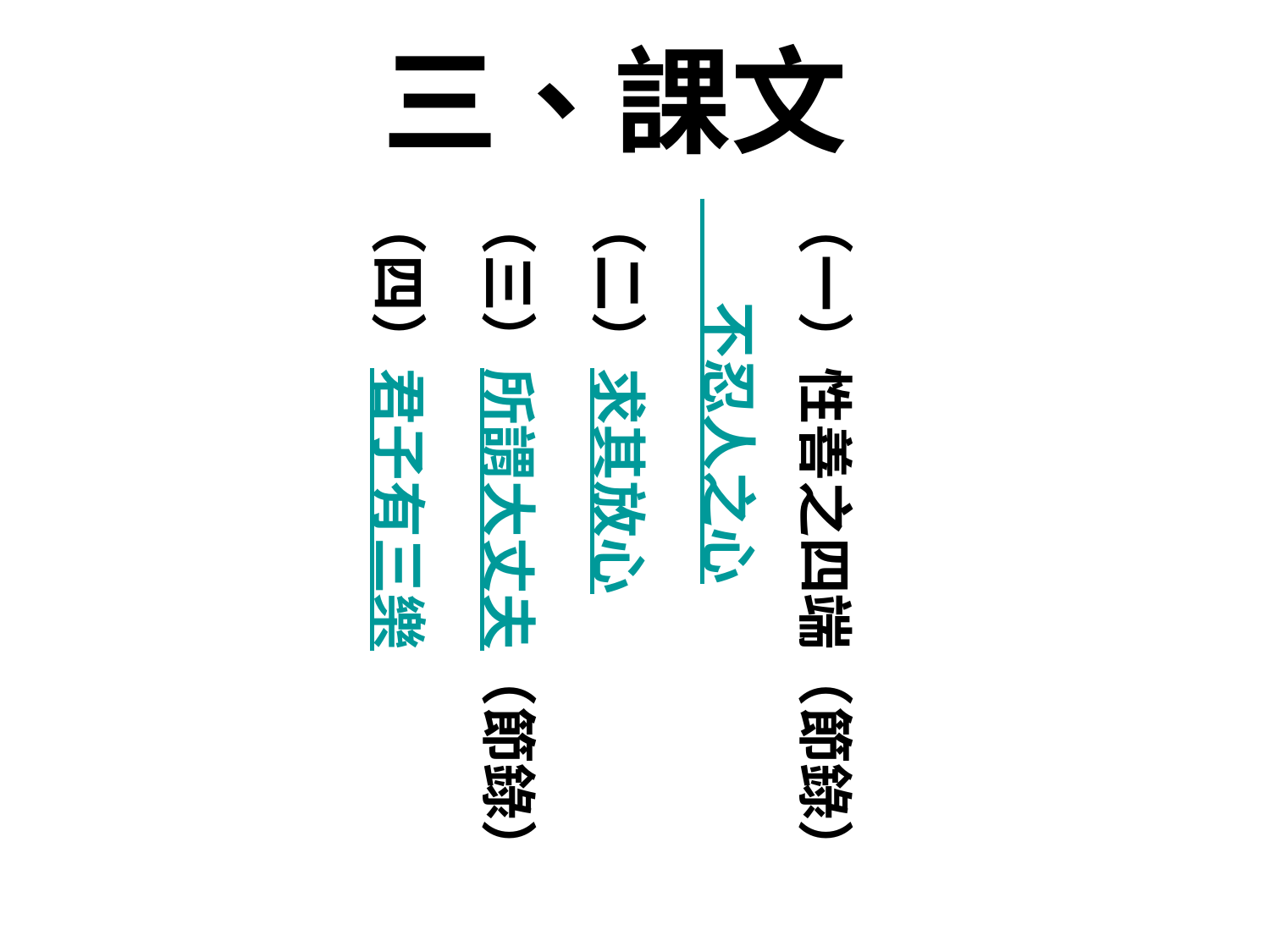

三、課文
（一）性善之四端（節錄）
        不忍人之心
（二）求其放心
（三）所謂大丈夫（節錄）
（四）君子有三樂